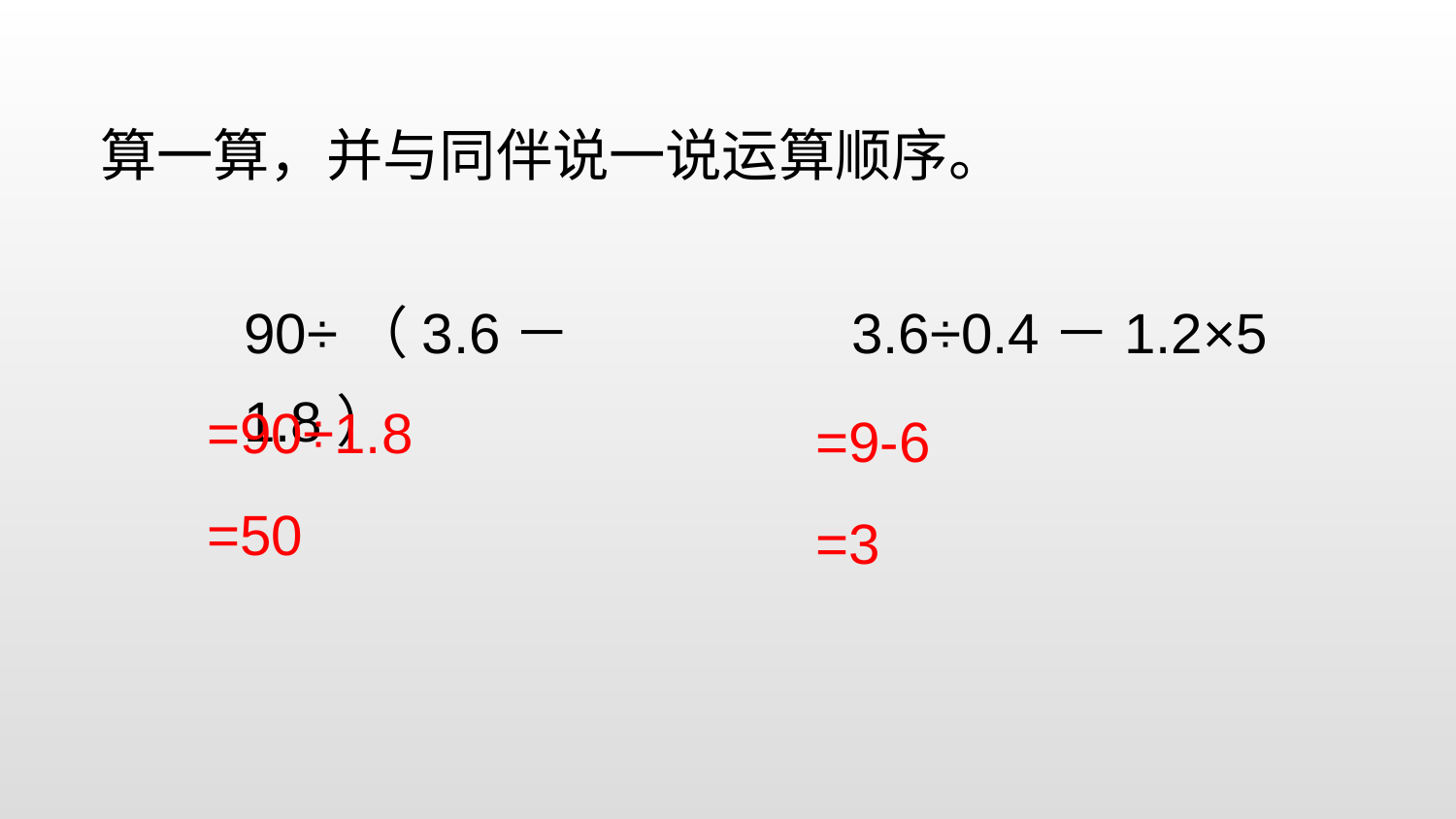

算一算，并与同伴说一说运算顺序。
90÷（3.6－1.8）
3.6÷0.4－1.2×5
=90÷1.8
=50
=9-6
=3